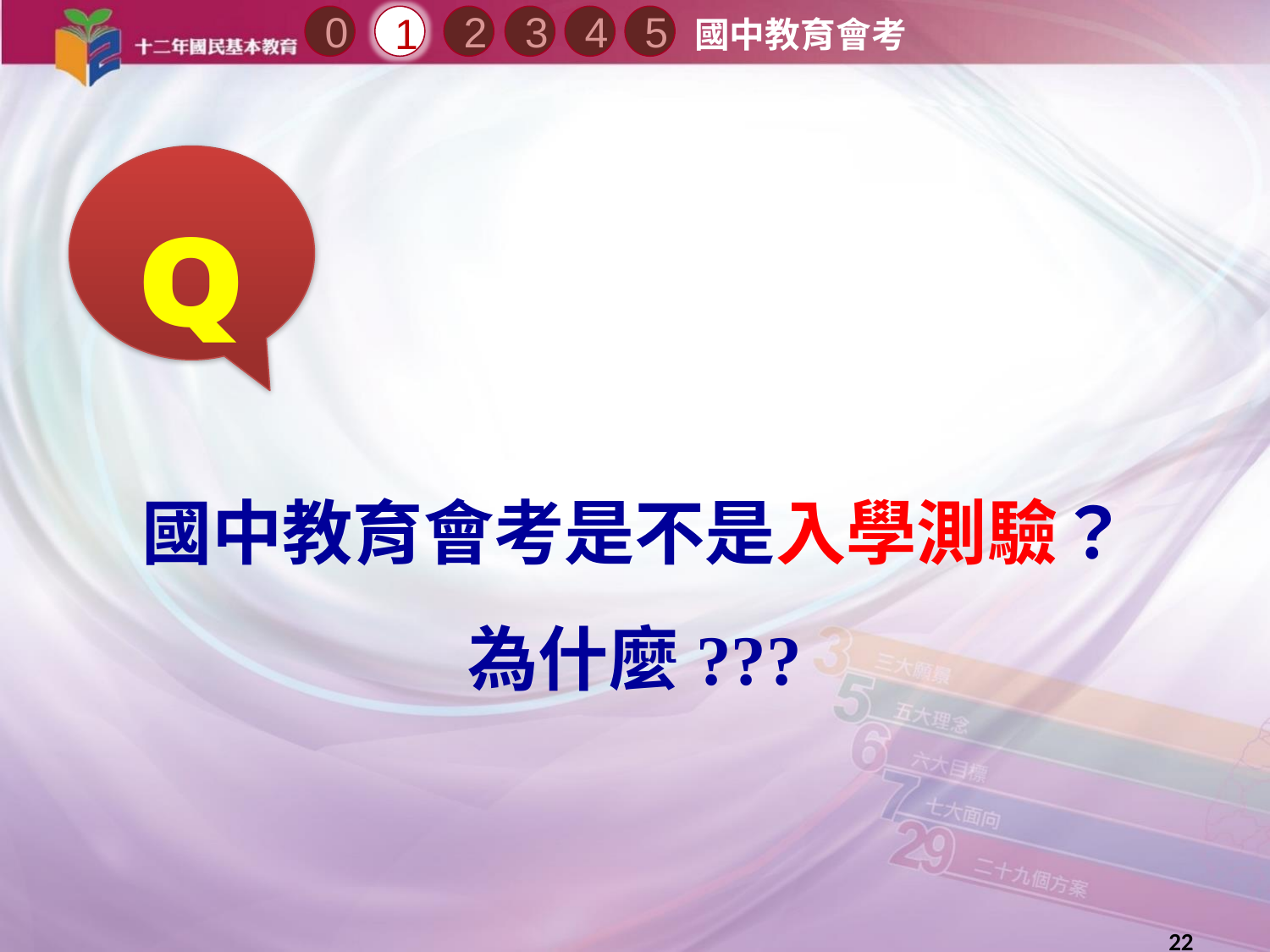

0
1
3
2
4
5
國中教育會考
Q
國中教育會考是不是入學測驗？
為什麼???
22